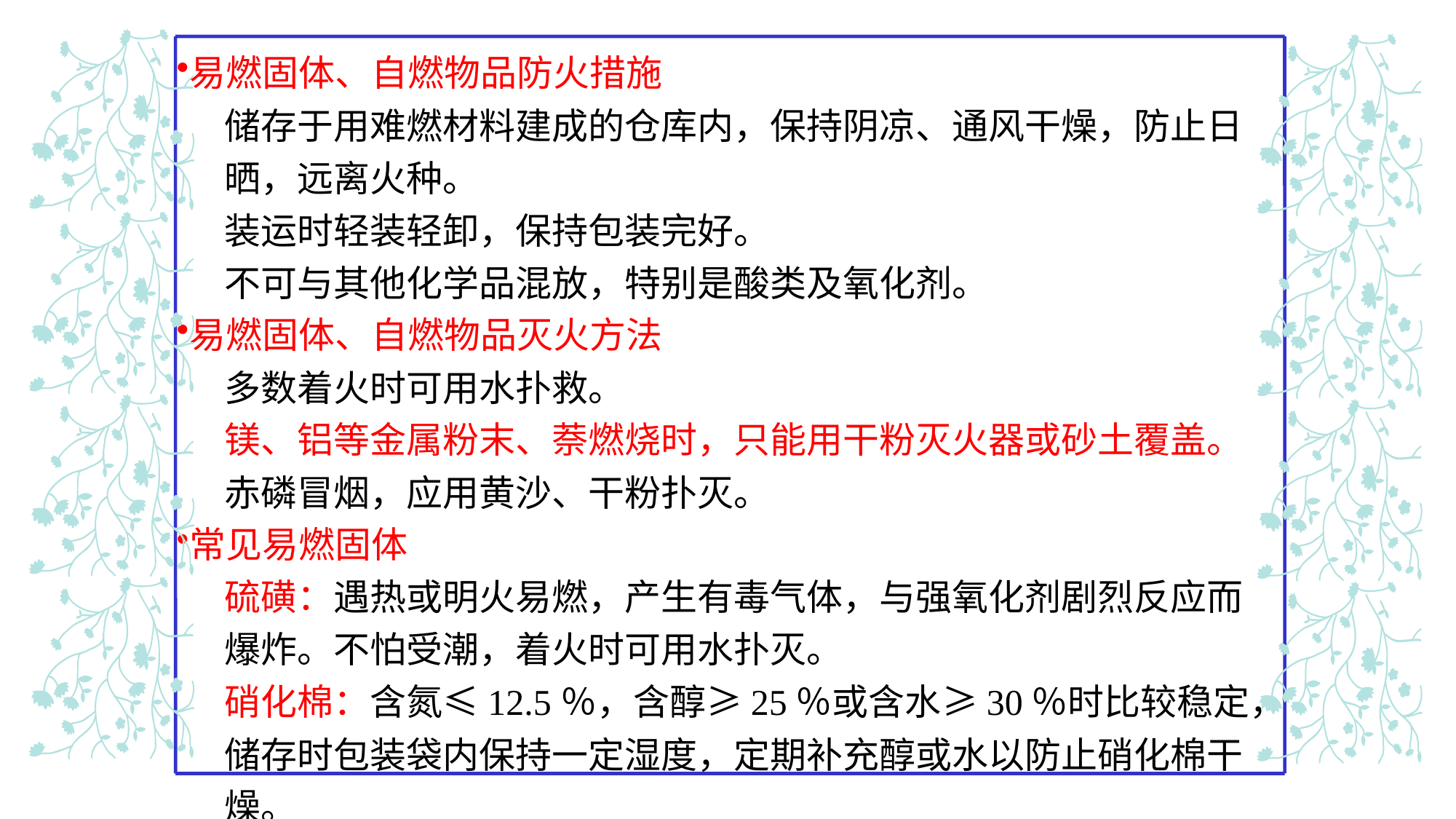

易燃固体、自燃物品防火措施
储存于用难燃材料建成的仓库内，保持阴凉、通风干燥，防止日晒，远离火种。
装运时轻装轻卸，保持包装完好。
不可与其他化学品混放，特别是酸类及氧化剂。
易燃固体、自燃物品灭火方法
多数着火时可用水扑救。
镁、铝等金属粉末、萘燃烧时，只能用干粉灭火器或砂土覆盖。
赤磷冒烟，应用黄沙、干粉扑灭。
常见易燃固体
硫磺：遇热或明火易燃，产生有毒气体，与强氧化剂剧烈反应而爆炸。不怕受潮，着火时可用水扑灭。
硝化棉：含氮≤12.5％，含醇≥25％或含水≥30％时比较稳定，储存时包装袋内保持一定湿度，定期补充醇或水以防止硝化棉干燥。